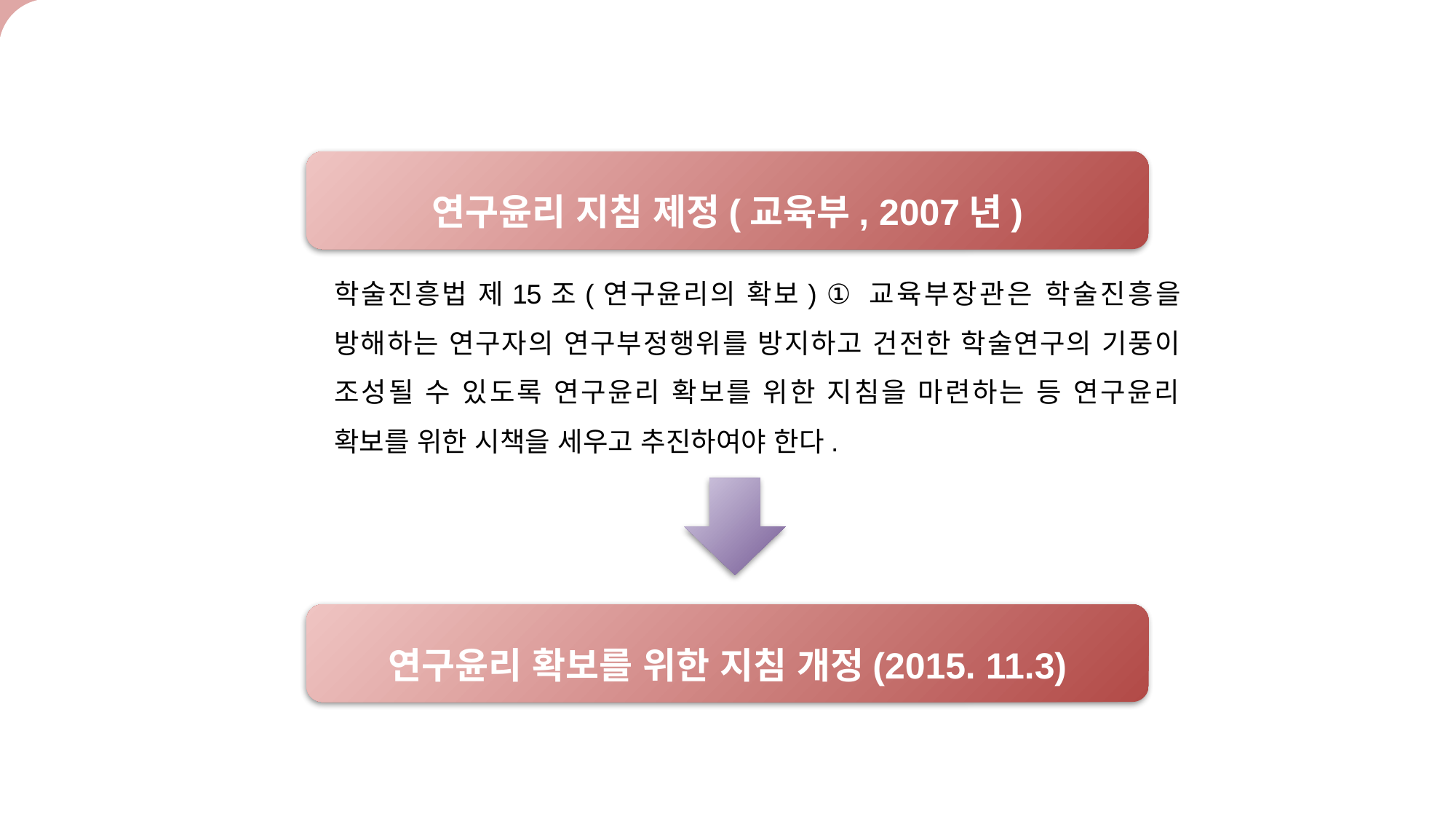

연구윤리 지침 제정(교육부, 2007년)
학술진흥법 제15조(연구윤리의 확보) ① 교육부장관은 학술진흥을 방해하는 연구자의 연구부정행위를 방지하고 건전한 학술연구의 기풍이 조성될 수 있도록 연구윤리 확보를 위한 지침을 마련하는 등 연구윤리 확보를 위한 시책을 세우고 추진하여야 한다.

연구윤리 확보를 위한 지침 개정(2015. 11.3)